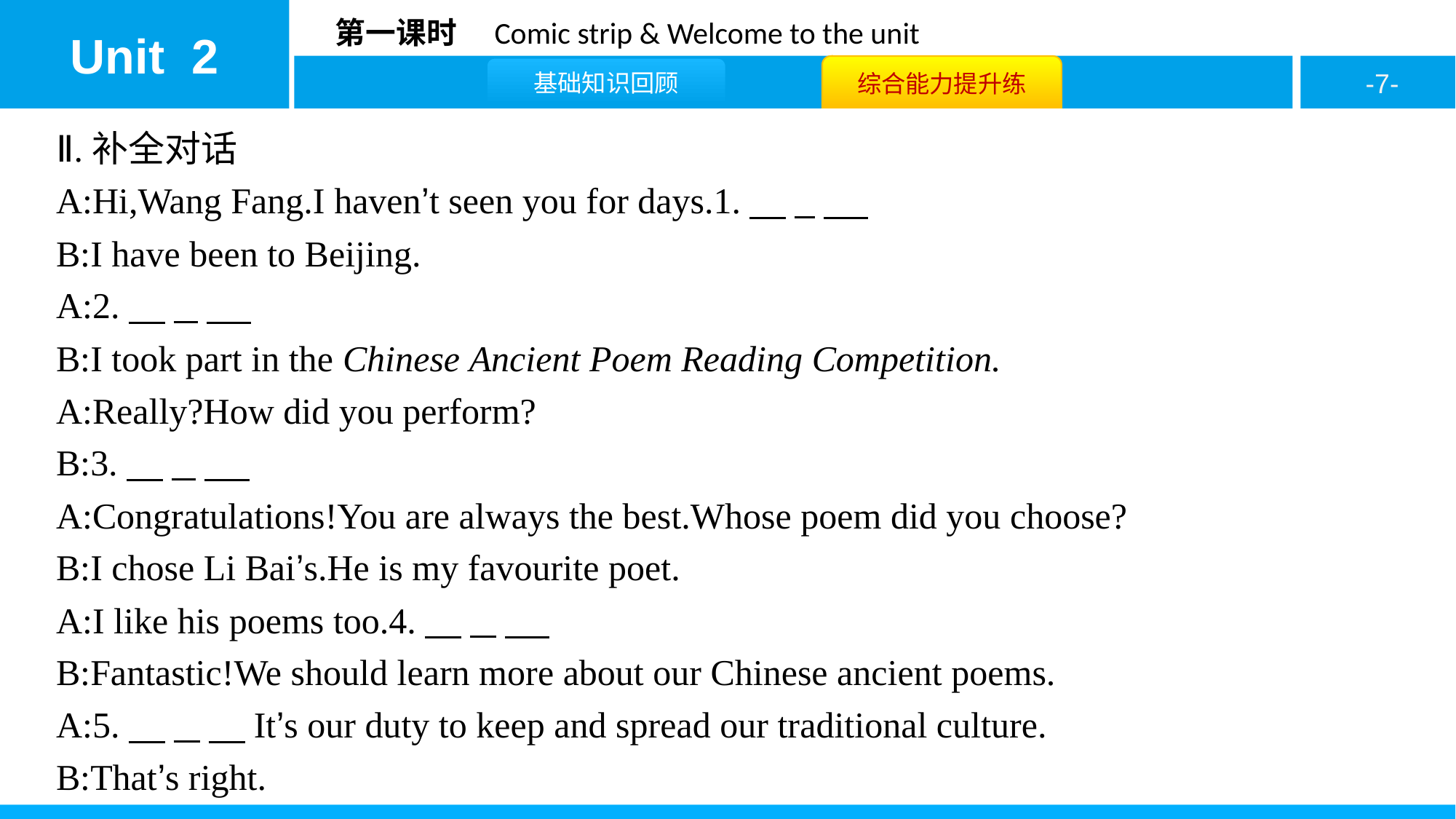

Ⅱ.补全对话
A:Hi,Wang Fang.I haven’t seen you for days.1.　F
B:I have been to Beijing.
A:2.　B
B:I took part in the Chinese Ancient Poem Reading Competition.
A:Really?How did you perform?
B:3.　C
A:Congratulations!You are always the best.Whose poem did you choose?
B:I chose Li Bai’s.He is my favourite poet.
A:I like his poems too.4.　D
B:Fantastic!We should learn more about our Chinese ancient poems.
A:5.　G　It’s our duty to keep and spread our traditional culture.
B:That’s right.